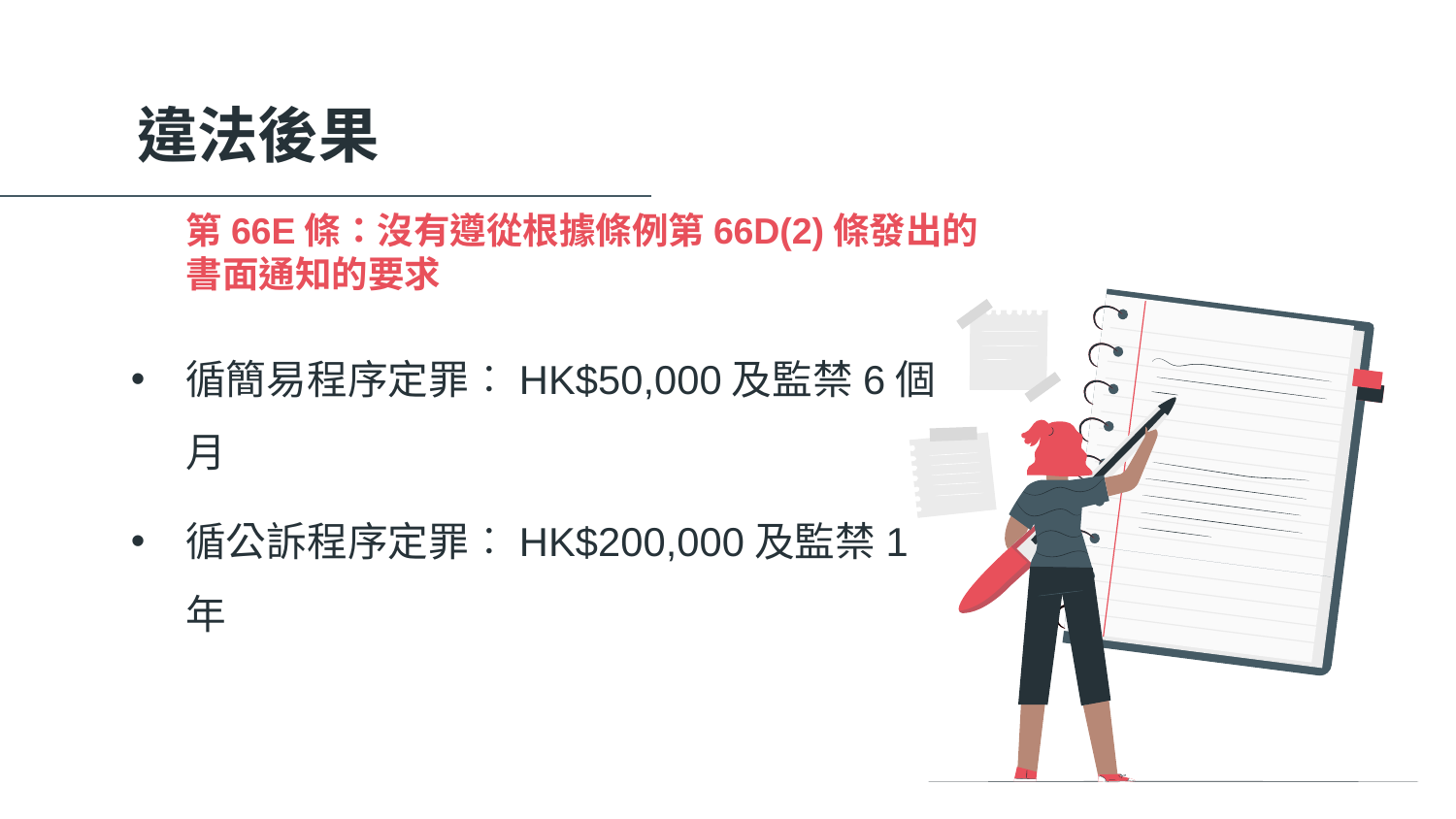

違法後果
# 第66E條：沒有遵從根據條例第66D(2)條發出的書面通知的要求

循簡易程序定罪︰HK$50,000及監禁6個月
循公訴程序定罪︰HK$200,000及監禁1年